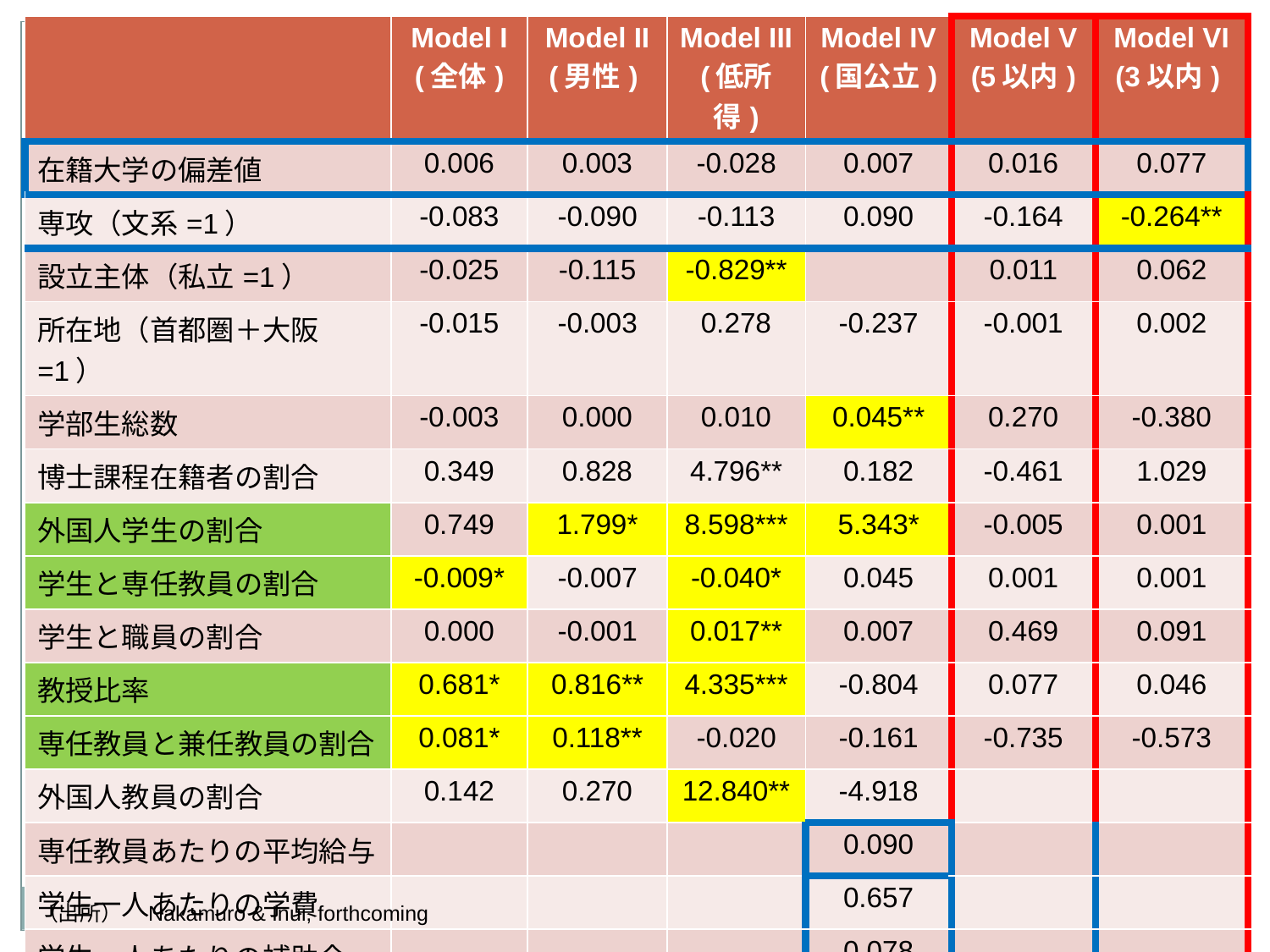

|  | Model I (全体) | Model II (男性) | Model III (低所得) | Model IV (国公立) | Model V (5以内) | Model VI (3以内) |
| --- | --- | --- | --- | --- | --- | --- |
| 在籍大学の偏差値 | 0.006 | 0.003 | -0.028 | 0.007 | 0.016 | 0.077 |
| 専攻（文系=1） | -0.083 | -0.090 | -0.113 | 0.090 | -0.164 | -0.264\*\* |
| 設立主体（私立=1） | -0.025 | -0.115 | -0.829\*\* |  | 0.011 | 0.062 |
| 所在地（首都圏＋大阪=1） | -0.015 | -0.003 | 0.278 | -0.237 | -0.001 | 0.002 |
| 学部生総数 | -0.003 | 0.000 | 0.010 | 0.045\*\* | 0.270 | -0.380 |
| 博士課程在籍者の割合 | 0.349 | 0.828 | 4.796\*\* | 0.182 | -0.461 | 1.029 |
| 外国人学生の割合 | 0.749 | 1.799\* | 8.598\*\*\* | 5.343\* | -0.005 | 0.001 |
| 学生と専任教員の割合 | -0.009\* | -0.007 | -0.040\* | 0.045 | 0.001 | 0.001 |
| 学生と職員の割合 | 0.000 | -0.001 | 0.017\*\* | 0.007 | 0.469 | 0.091 |
| 教授比率 | 0.681\* | 0.816\*\* | 4.335\*\*\* | -0.804 | 0.077 | 0.046 |
| 専任教員と兼任教員の割合 | 0.081\* | 0.118\*\* | -0.020 | -0.161 | -0.735 | -0.573 |
| 外国人教員の割合 | 0.142 | 0.270 | 12.840\*\* | -4.918 |  |  |
| 専任教員あたりの平均給与 |  |  |  | 0.090 |  |  |
| 学生一人あたりの学費 |  |  |  | 0.657 |  |  |
| 学生一人あたりの補助金 |  |  |  | 0.078 |  |  |
（出所）　Nakamuro & Inui, forthcoming